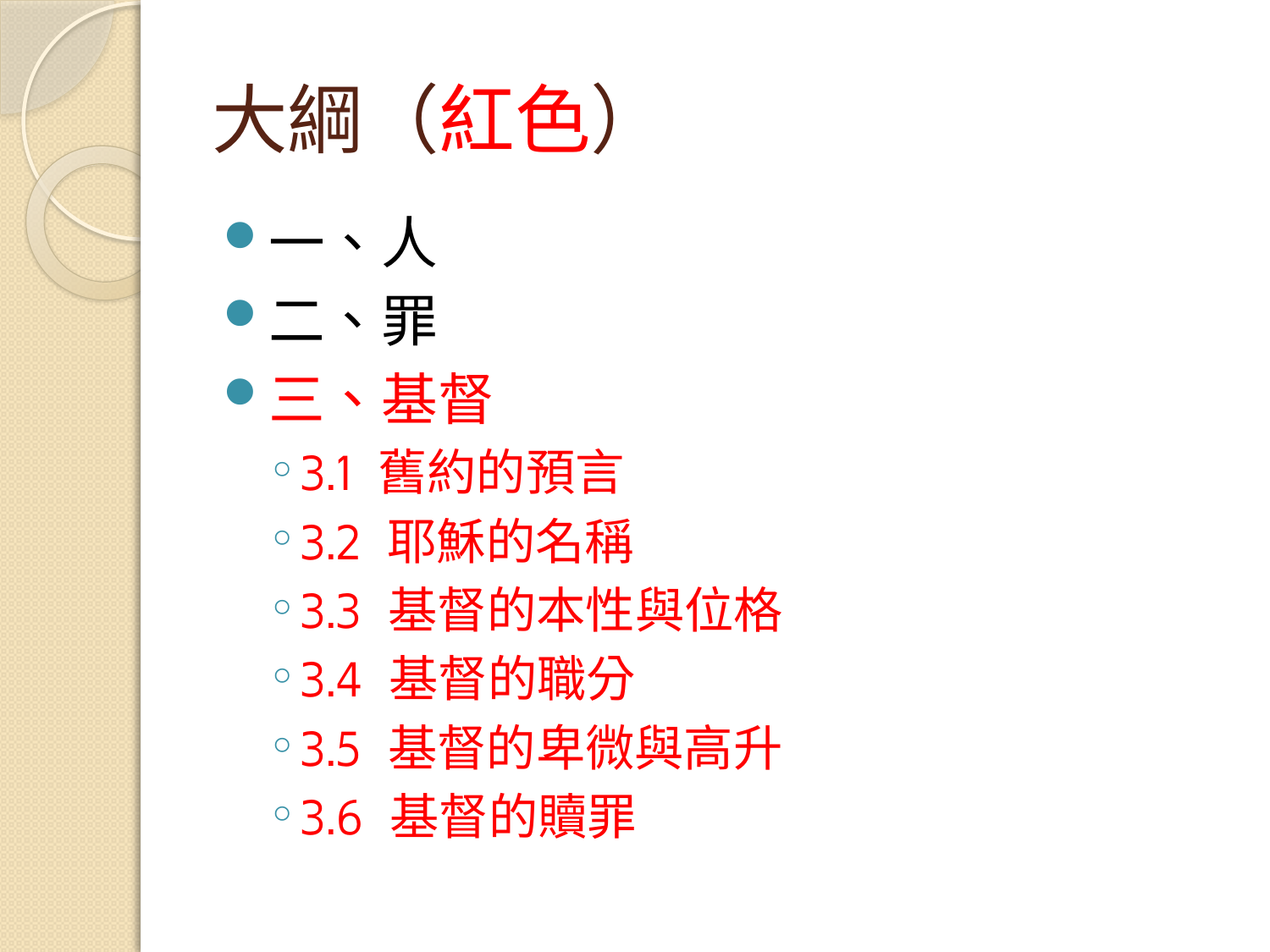

# 大綱（紅色）
一、人
二、罪
三、基督
3.1 舊約的預言
3.2 耶穌的名稱
3.3 基督的本性與位格
3.4 基督的職分
3.5 基督的卑微與高升
3.6 基督的贖罪